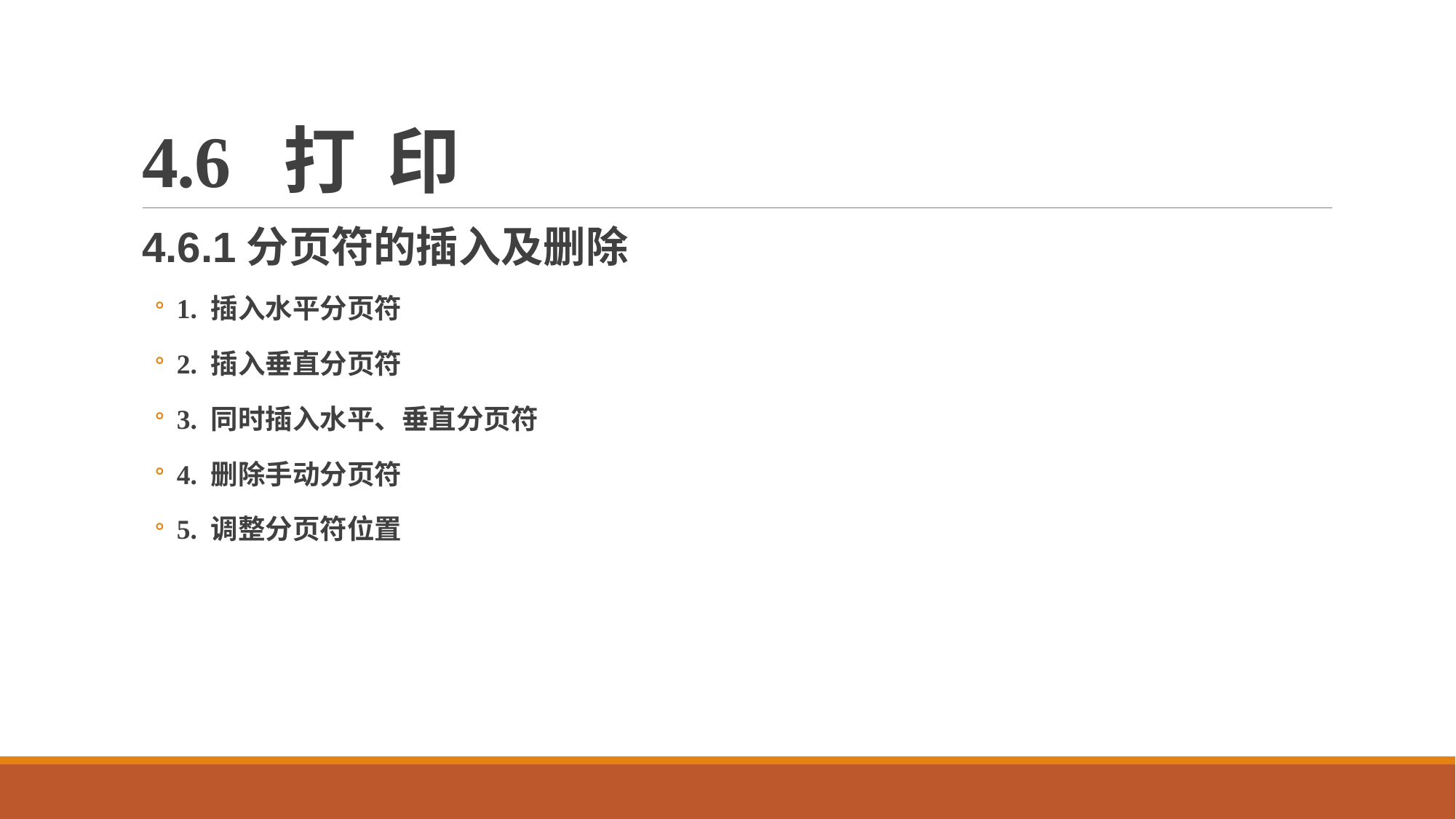

# 4.6  打  印
4.6.1分页符的插入及删除
1. 插入水平分页符
2. 插入垂直分页符
3. 同时插入水平、垂直分页符
4. 删除手动分页符
5. 调整分页符位置